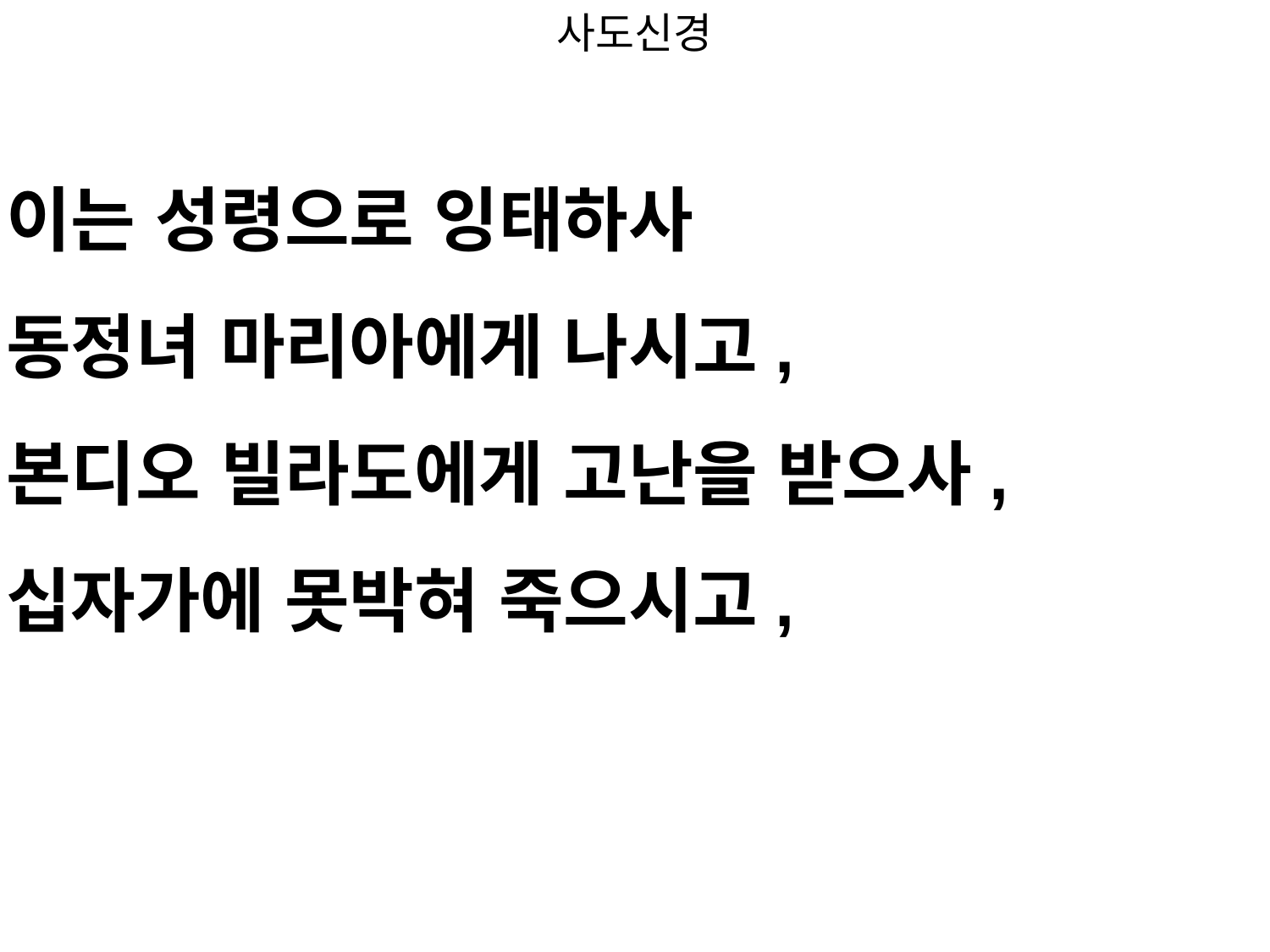

사도신경
#
이는 성령으로 잉태하사
동정녀 마리아에게 나시고,
본디오 빌라도에게 고난을 받으사,
십자가에 못박혀 죽으시고,